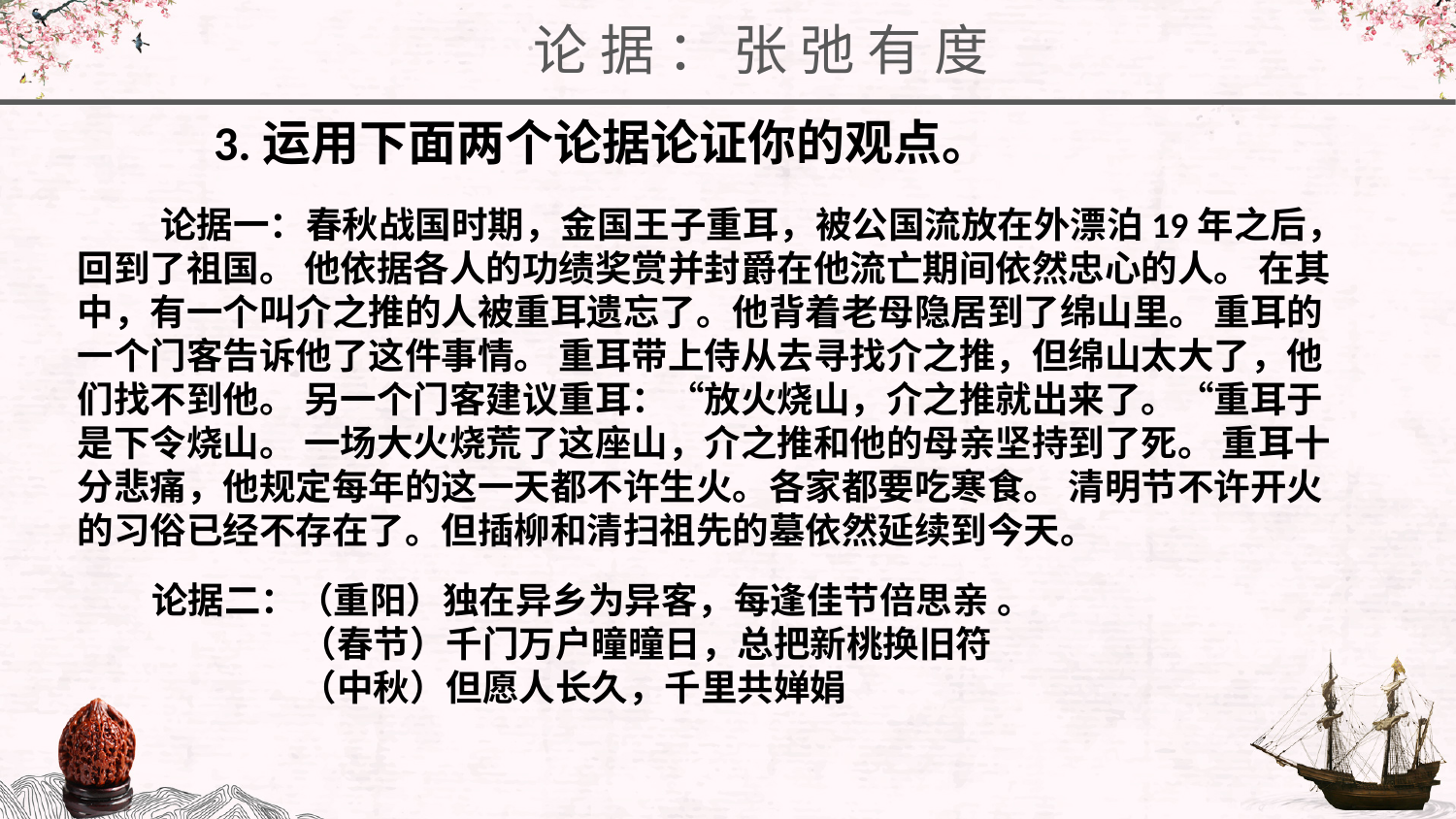

论据：张弛有度

         3.运用下面两个论据论证你的观点。
         论据一：春秋战国时期，金国王子重耳，被公国流放在外漂泊19年之后，回到了祖国。 他依据各人的功绩奖赏并封爵在他流亡期间依然忠心的人。 在其中，有一个叫介之推的人被重耳遗忘了。他背着老母隐居到了绵山里。 重耳的一个门客告诉他了这件事情。 重耳带上侍从去寻找介之推，但绵山太大了，他们找不到他。 另一个门客建议重耳：“放火烧山，介之推就出来了。“重耳于是下令烧山。 一场大火烧荒了这座山，介之推和他的母亲坚持到了死。 重耳十分悲痛，他规定每年的这一天都不许生火。各家都要吃寒食。 清明节不许开火的习俗已经不存在了。但插柳和清扫祖先的墓依然延续到今天。
        论据二：（重阳）独在异乡为异客，每逢佳节倍思亲 。
                          （春节）千门万户曈曈日，总把新桃换旧符
                          （中秋）但愿人长久，千里共婵娟